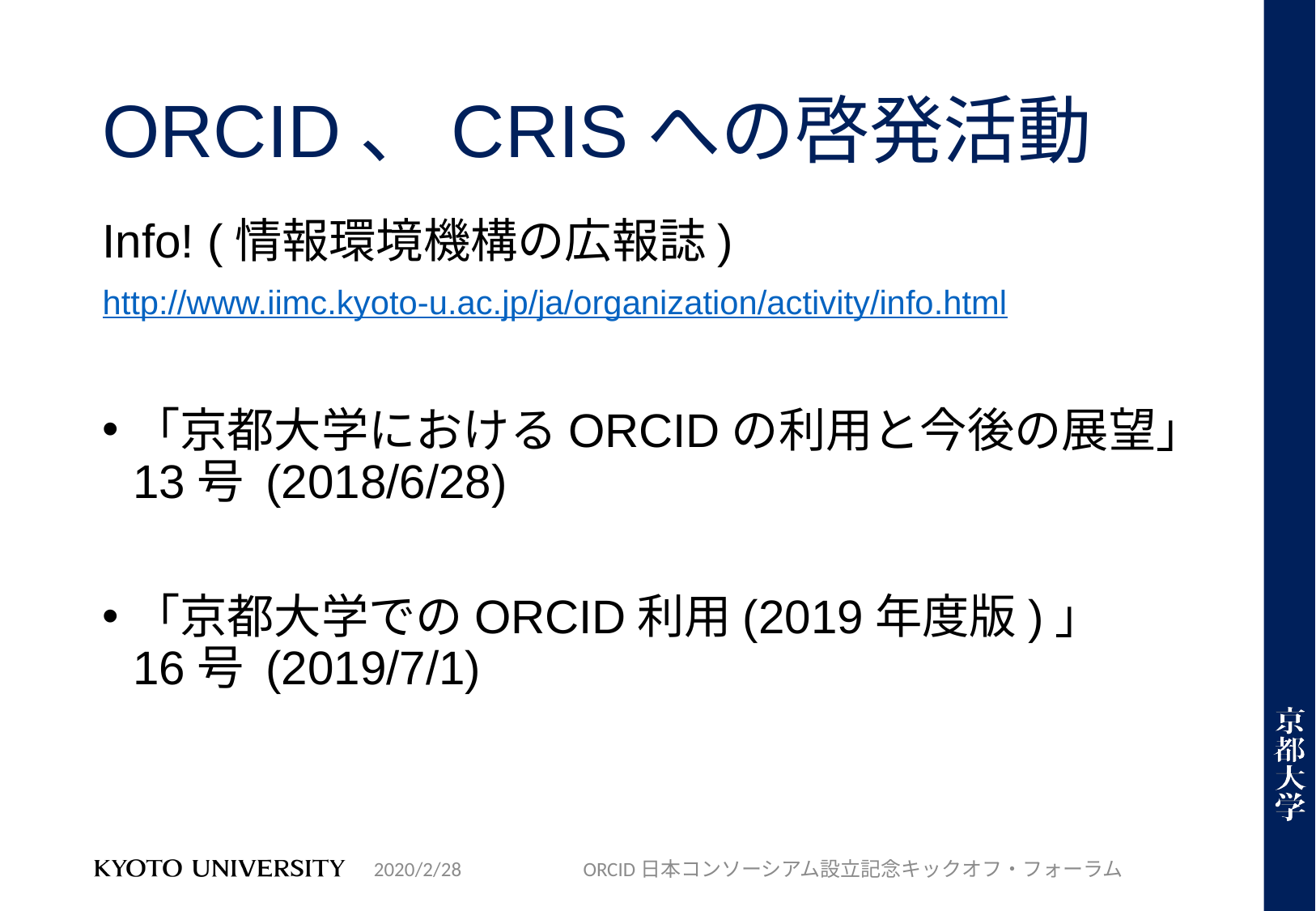

# ORCID、CRISへの啓発活動
Info! (情報環境機構の広報誌)
http://www.iimc.kyoto-u.ac.jp/ja/organization/activity/info.html

「京都大学におけるORCIDの利用と今後の展望」
13号 (2018/6/28)

「京都大学でのORCID利用(2019年度版)」
16号 (2019/7/1)

2020/2/28
ORCID日本コンソーシアム設立記念キックオフ・フォーラム